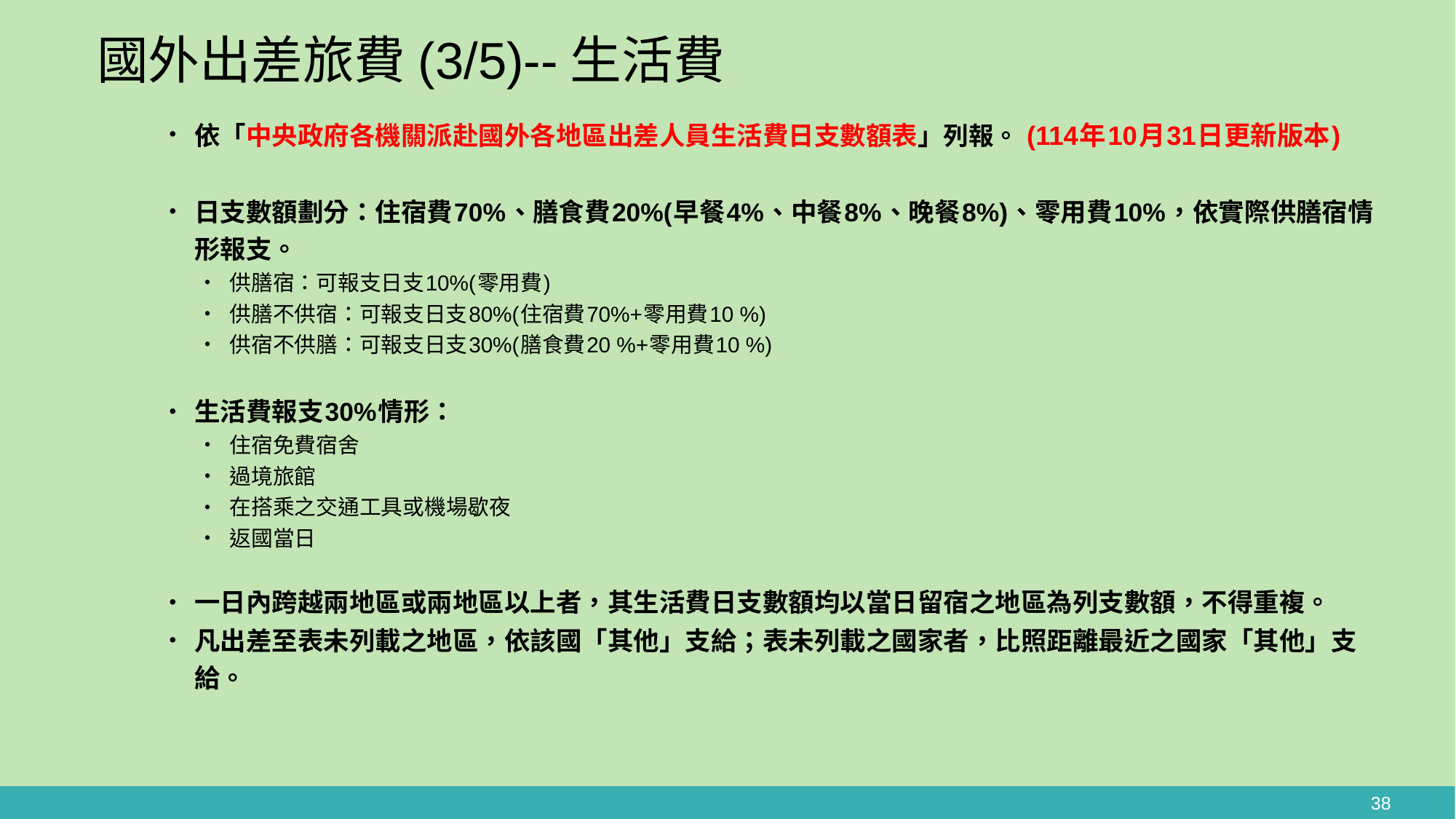

# 國外出差旅費(3/5)--生活費
依「中央政府各機關派赴國外各地區出差人員生活費日支數額表」列報。 (114年10月31日更新版本)

日支數額劃分：住宿費70%、膳食費20%(早餐4%、中餐8%、晚餐8%)、零用費10%，依實際供膳宿情形報支。
供膳宿：可報支日支10%(零用費)
供膳不供宿：可報支日支80%(住宿費70%+零用費10 %)
供宿不供膳：可報支日支30%(膳食費20 %+零用費10 %)

生活費報支30%情形：
住宿免費宿舍
過境旅館
在搭乘之交通工具或機場歇夜
返國當日

一日內跨越兩地區或兩地區以上者，其生活費日支數額均以當日留宿之地區為列支數額，不得重複。
凡出差至表未列載之地區，依該國「其他」支給；表未列載之國家者，比照距離最近之國家「其他」支給。
38